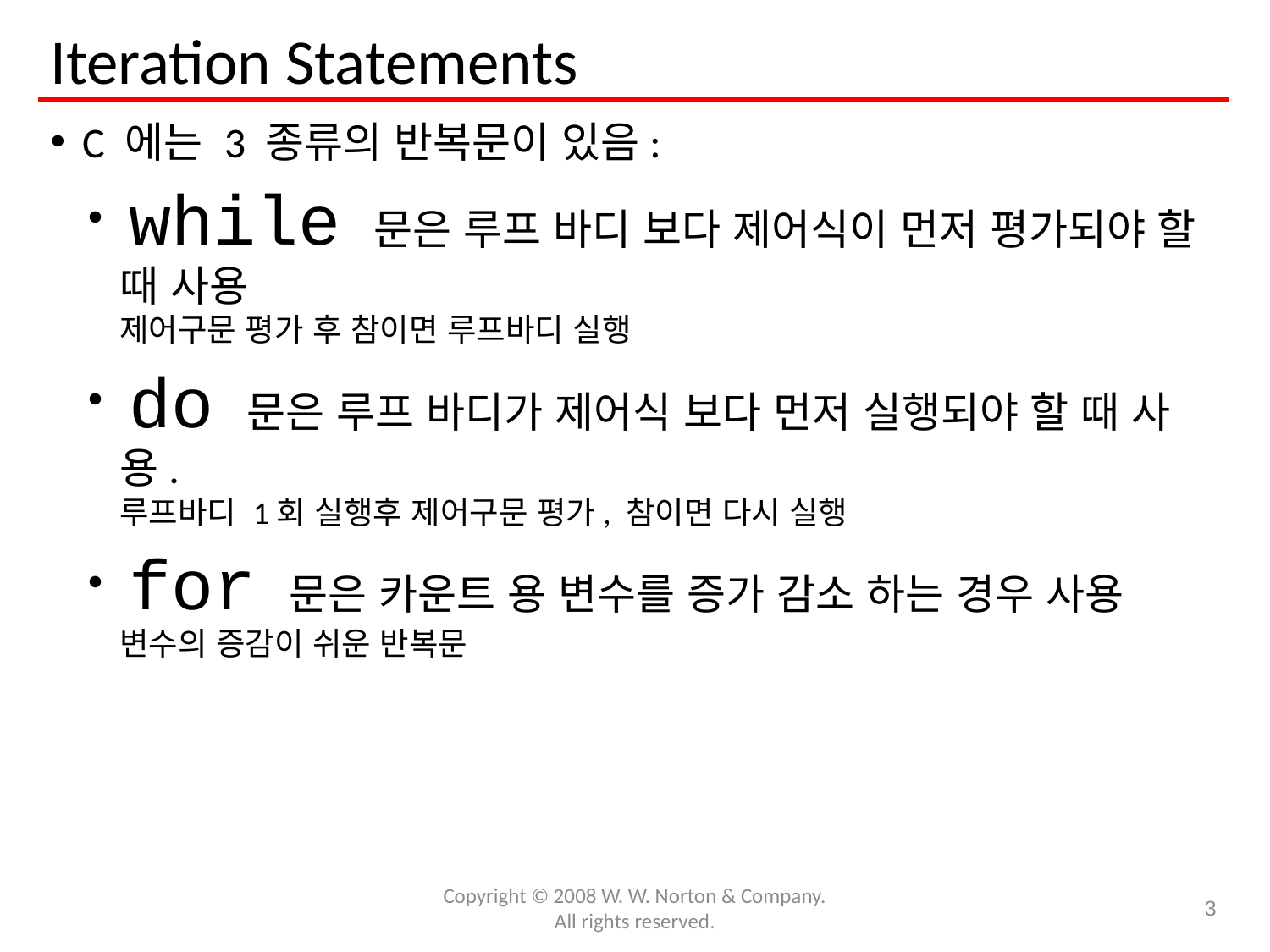

# Iteration Statements
C 에는 3 종류의 반복문이 있음:
 while 문은 루프 바디 보다 제어식이 먼저 평가되야 할 때 사용
제어구문 평가 후 참이면 루프바디 실행
 do 문은 루프 바디가 제어식 보다 먼저 실행되야 할 때 사용.
루프바디 1회 실행후 제어구문 평가, 참이면 다시 실행
 for 문은 카운트 용 변수를 증가 감소 하는 경우 사용
변수의 증감이 쉬운 반복문

Copyright © 2008 W. W. Norton & Company.
All rights reserved.
3